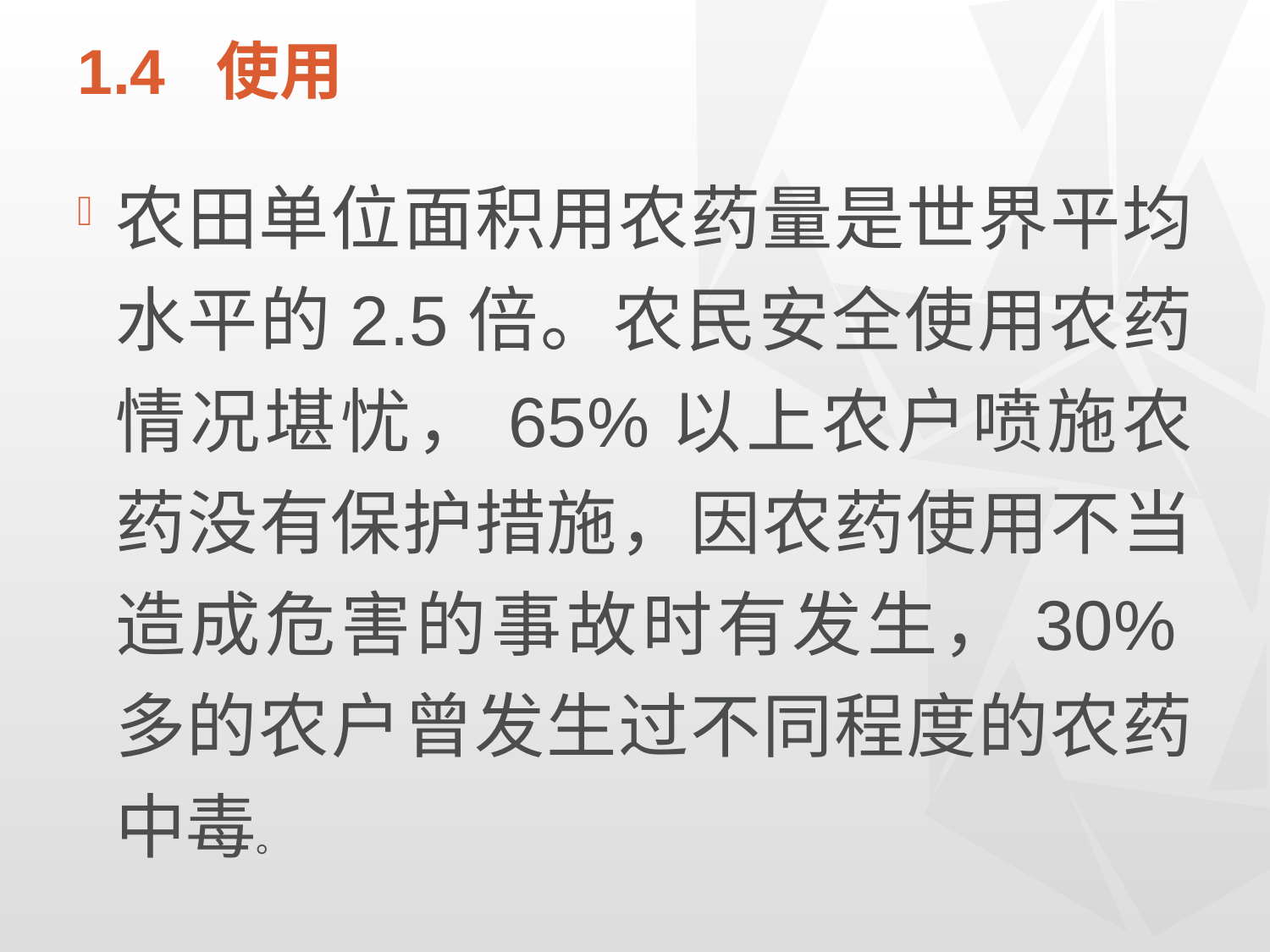

# 1.4  使用
农田单位面积用农药量是世界平均水平的2.5倍。农民安全使用农药情况堪忧，65%以上农户喷施农药没有保护措施，因农药使用不当造成危害的事故时有发生，30%多的农户曾发生过不同程度的农药中毒。